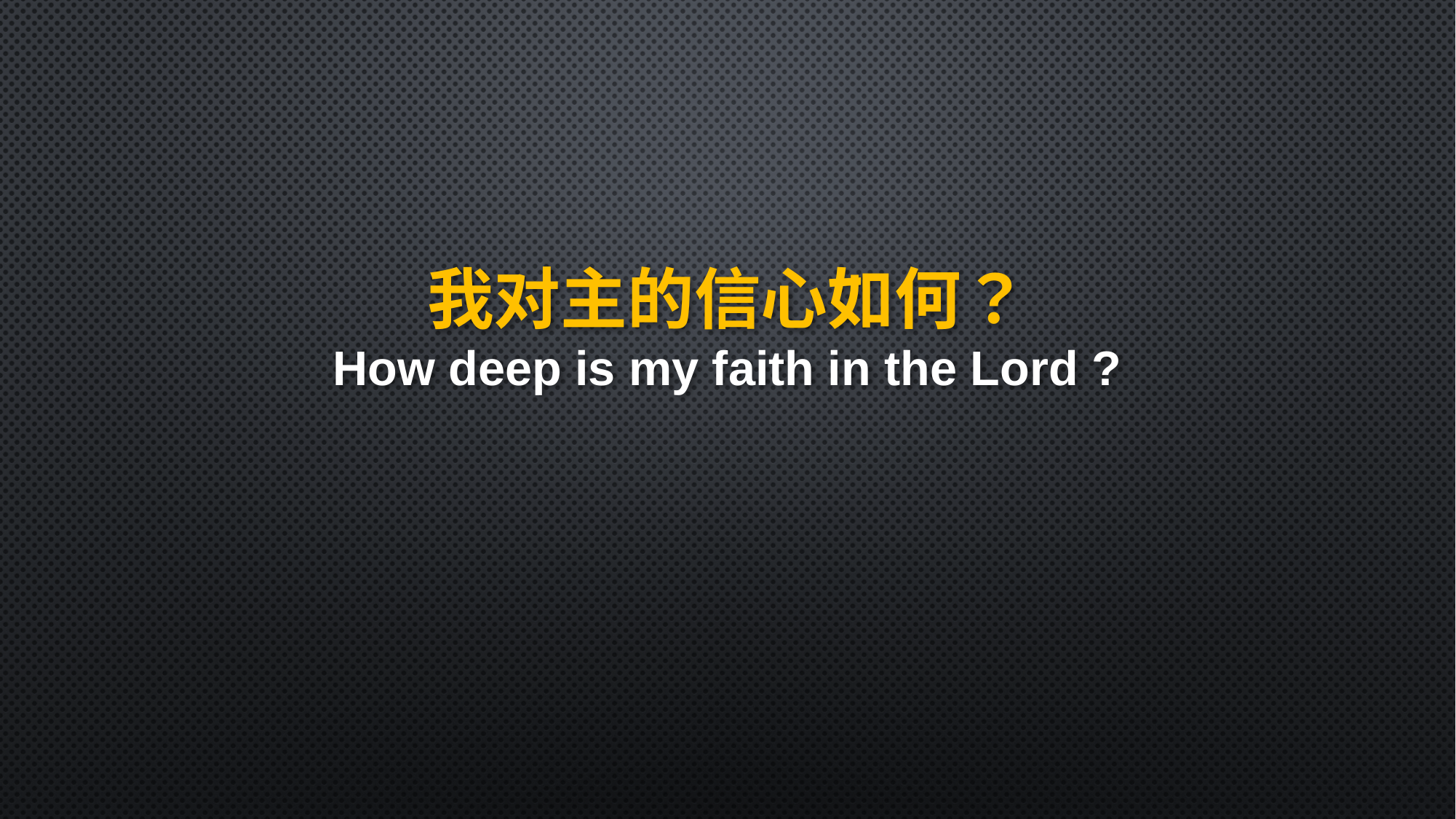

我对主的信心如何？
How deep is my faith in the Lord ?